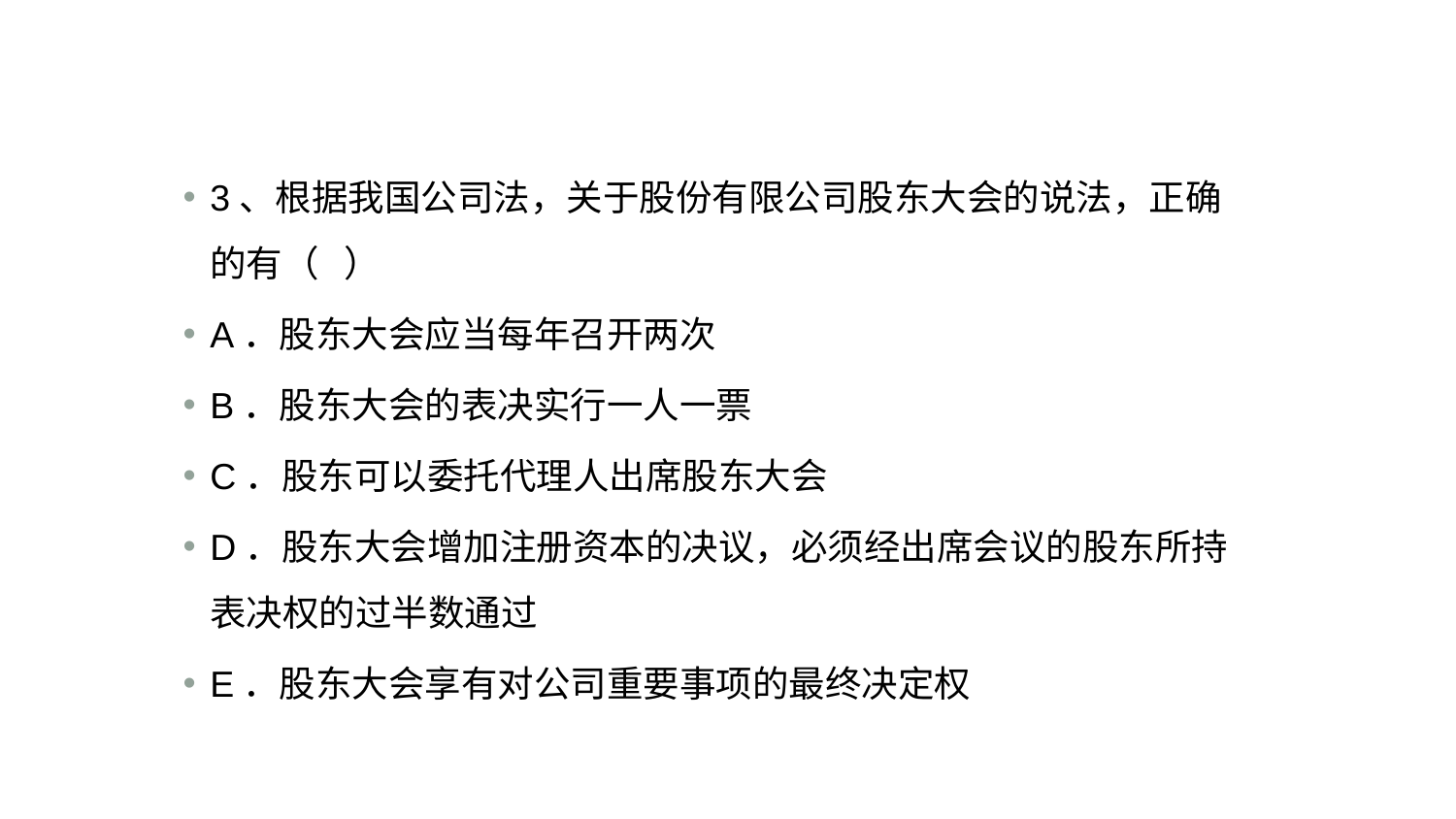

#
3、根据我国公司法，关于股份有限公司股东大会的说法，正确的有（   ）
A．股东大会应当每年召开两次
B．股东大会的表决实行一人一票
C．股东可以委托代理人出席股东大会
D．股东大会增加注册资本的决议，必须经出席会议的股东所持表决权的过半数通过
E．股东大会享有对公司重要事项的最终决定权